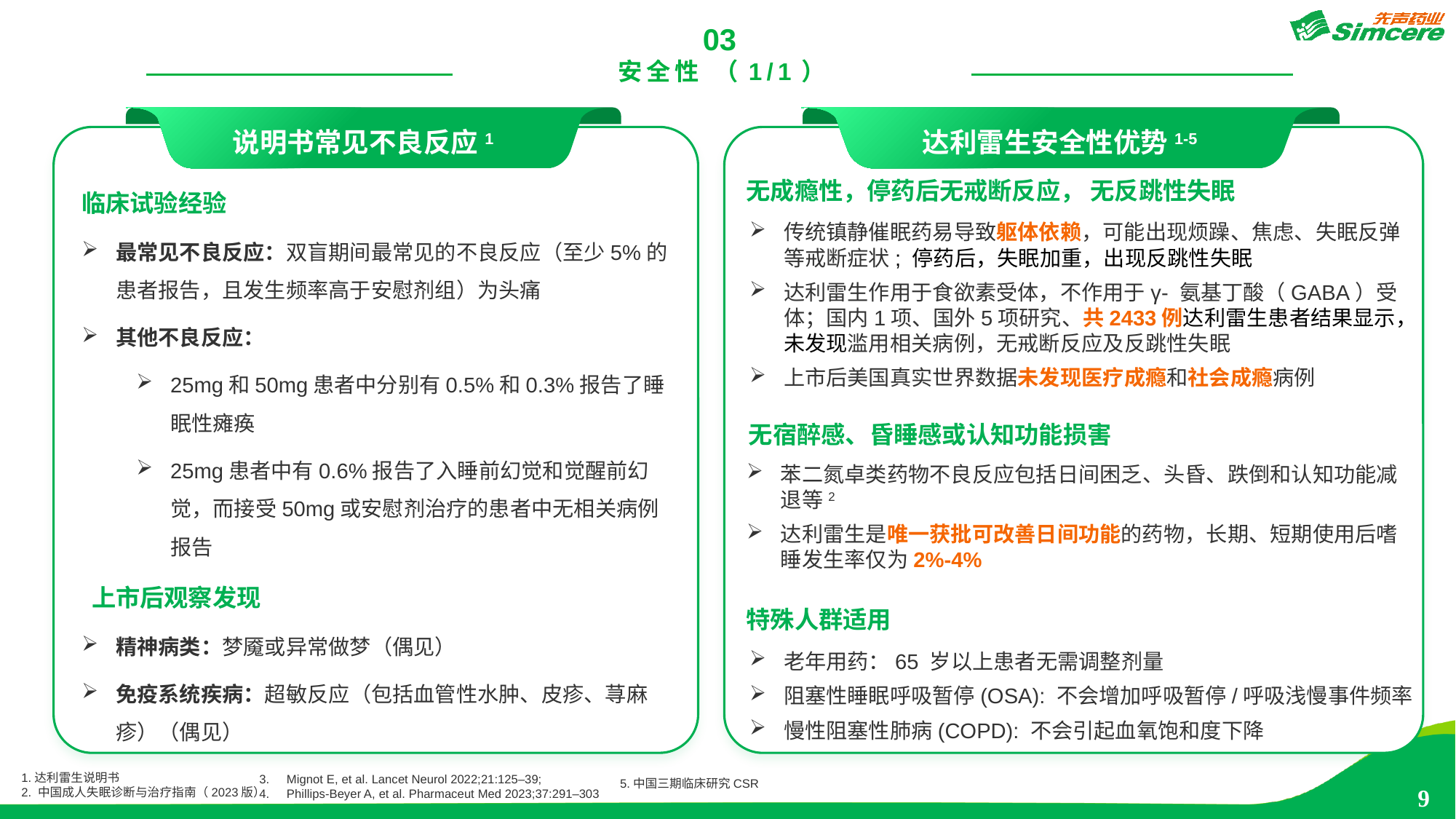

03
安全性 （1/1）
说明书常见不良反应1

达利雷生安全性优势1-5

无成瘾性，停药后无戒断反应， 无反跳性失眠
传统镇静催眠药易导致躯体依赖，可能出现烦躁、焦虑、失眠反弹等戒断症状; 停药后，失眠加重，出现反跳性失眠
达利雷生作用于食欲素受体，不作用于γ- 氨基丁酸（GABA）受体；国内1项、国外5项研究、共2433例达利雷生患者结果显示，未发现滥用相关病例，无戒断反应及反跳性失眠
上市后美国真实世界数据未发现医疗成瘾和社会成瘾病例
无宿醉感、昏睡感或认知功能损害
苯二氮卓类药物不良反应包括日间困乏、头昏、跌倒和认知功能减退等2
达利雷生是唯一获批可改善日间功能的药物，长期、短期使用后嗜睡发生率仅为2%-4%
特殊人群适用
老年用药：65 岁以上患者无需调整剂量
阻塞性睡眠呼吸暂停(OSA): 不会增加呼吸暂停/呼吸浅慢事件频率
慢性阻塞性肺病(COPD): 不会引起血氧饱和度下降
临床试验经验
最常见不良反应：双盲期间最常见的不良反应（至少5%的患者报告，且发生频率高于安慰剂组）为头痛
其他不良反应：
25mg和50mg患者中分别有0.5%和0.3%报告了睡眠性瘫痪
25mg患者中有0.6%报告了入睡前幻觉和觉醒前幻觉，而接受50mg或安慰剂治疗的患者中无相关病例报告
 上市后观察发现
精神病类：梦魇或异常做梦（偶见）
免疫系统疾病：超敏反应（包括血管性水肿、皮疹、荨麻疹）（偶见）
1.达利雷生说明书
2. 中国成人失眠诊断与治疗指南（2023版）

Mignot E, et al. Lancet Neurol 2022;21:125–39;
Phillips-Beyer A, et al. Pharmaceut Med 2023;37:291–303
5.中国三期临床研究CSR
9